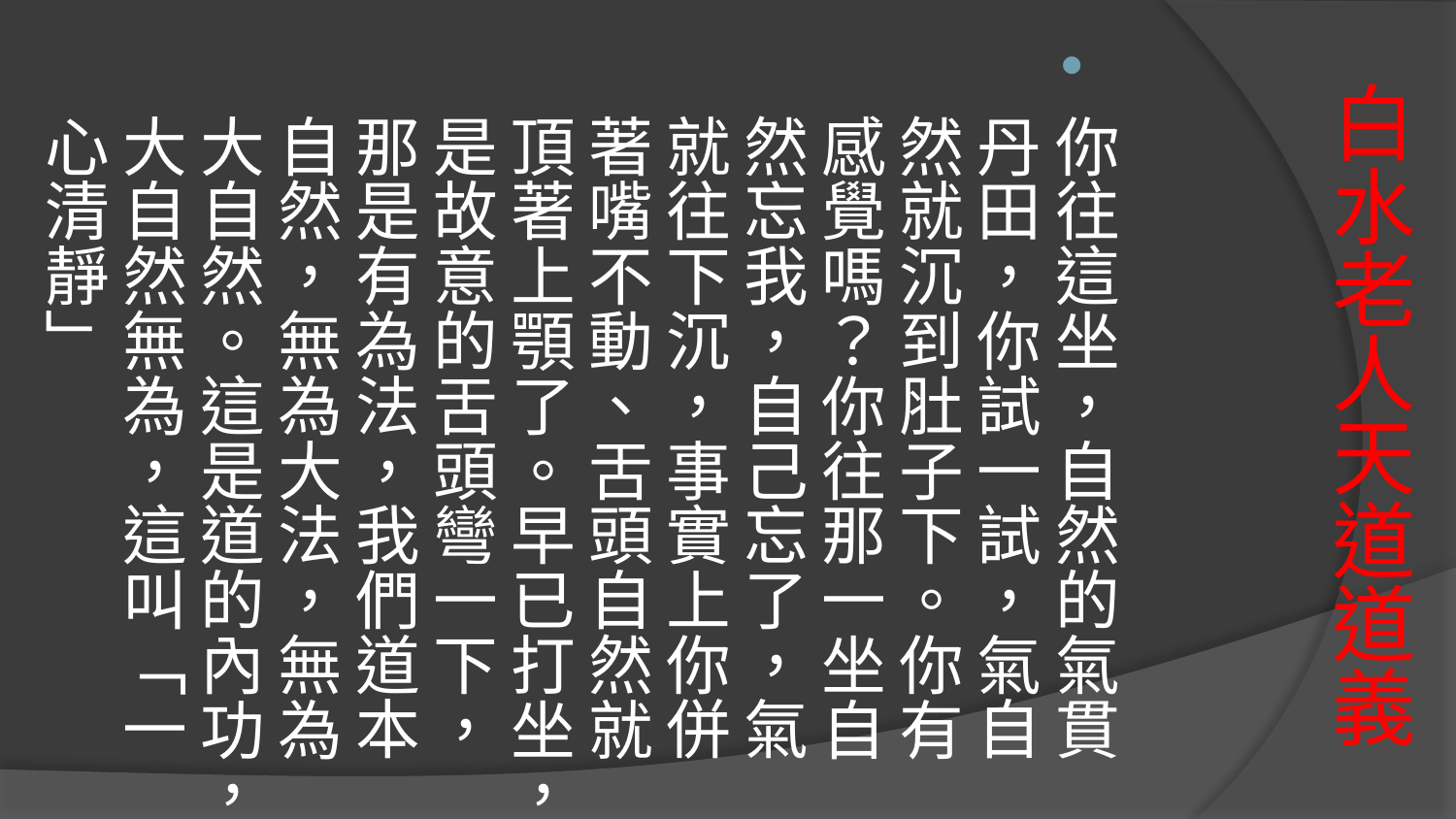

你往這坐，自然的氣貫丹田，你試一試，氣自然就沉到肚子下。你有感覺嗎？你往那一坐自然忘我，自己忘了，氣就往下沉，事實上你併著嘴不動、舌頭自然就頂著上顎了。早已打坐，是故意的舌頭彎一下，那是有為法，我們道本自然，無為大法，無為大自然。這是道的內功，大自然無為，這叫「一心清靜」
# 白水老人天道道義